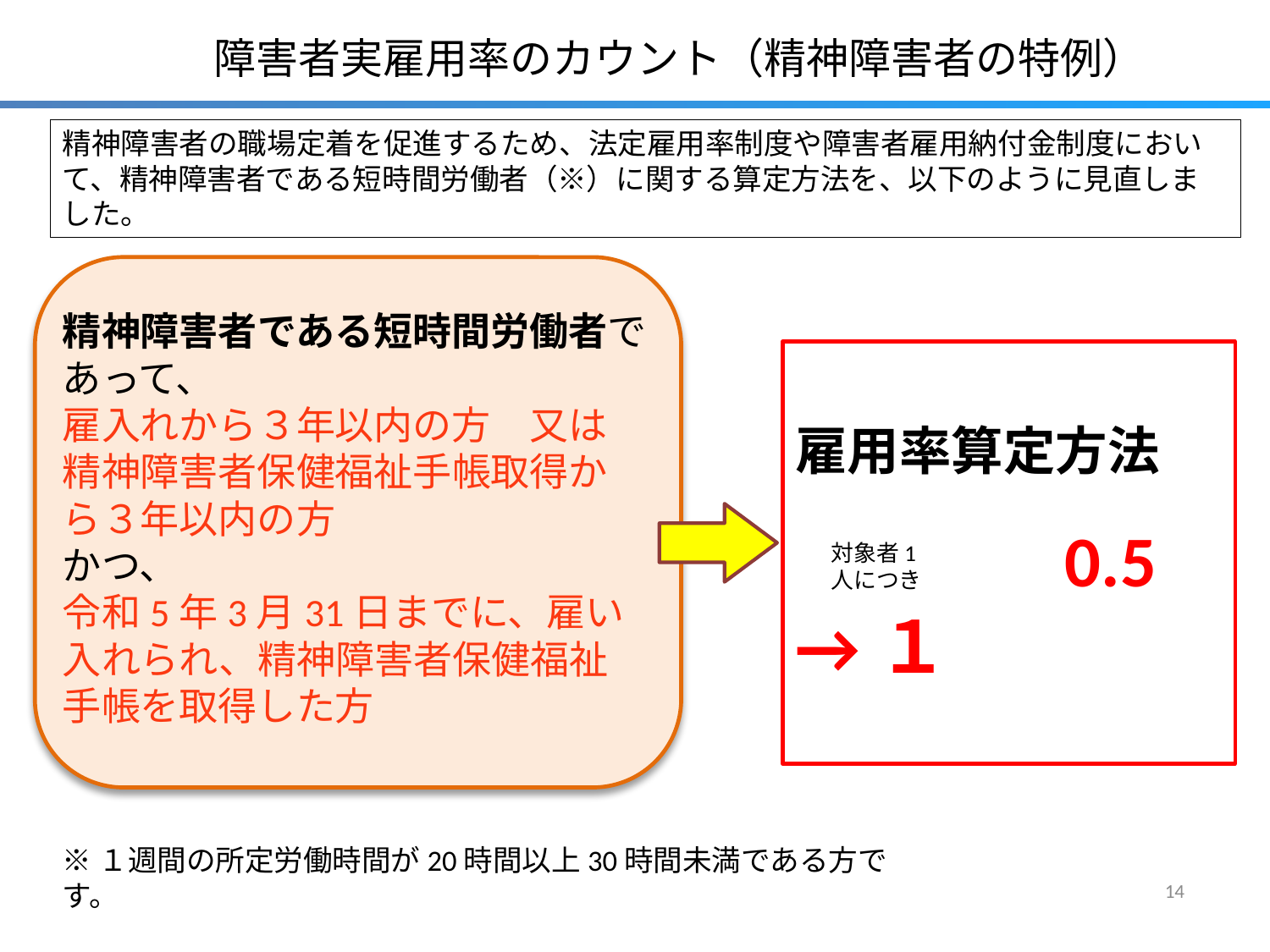

障害者実雇用率のカウント（精神障害者の特例）

精神障害者の職場定着を促進するため、法定雇用率制度や障害者雇用納付金制度において、精神障害者である短時間労働者（※）に関する算定方法を、以下のように見直しました。

精神障害者である短時間労働者であって、
雇入れから３年以内の方　又は
精神障害者保健福祉手帳取得から３年以内の方
かつ、
令和5年3月31日までに、雇い入れられ、精神障害者保健福祉手帳を取得した方

雇用率算定方法

　　　　　　　　　0.5 →１

対象者1人につき

※１週間の所定労働時間が20時間以上30時間未満である方です。
14